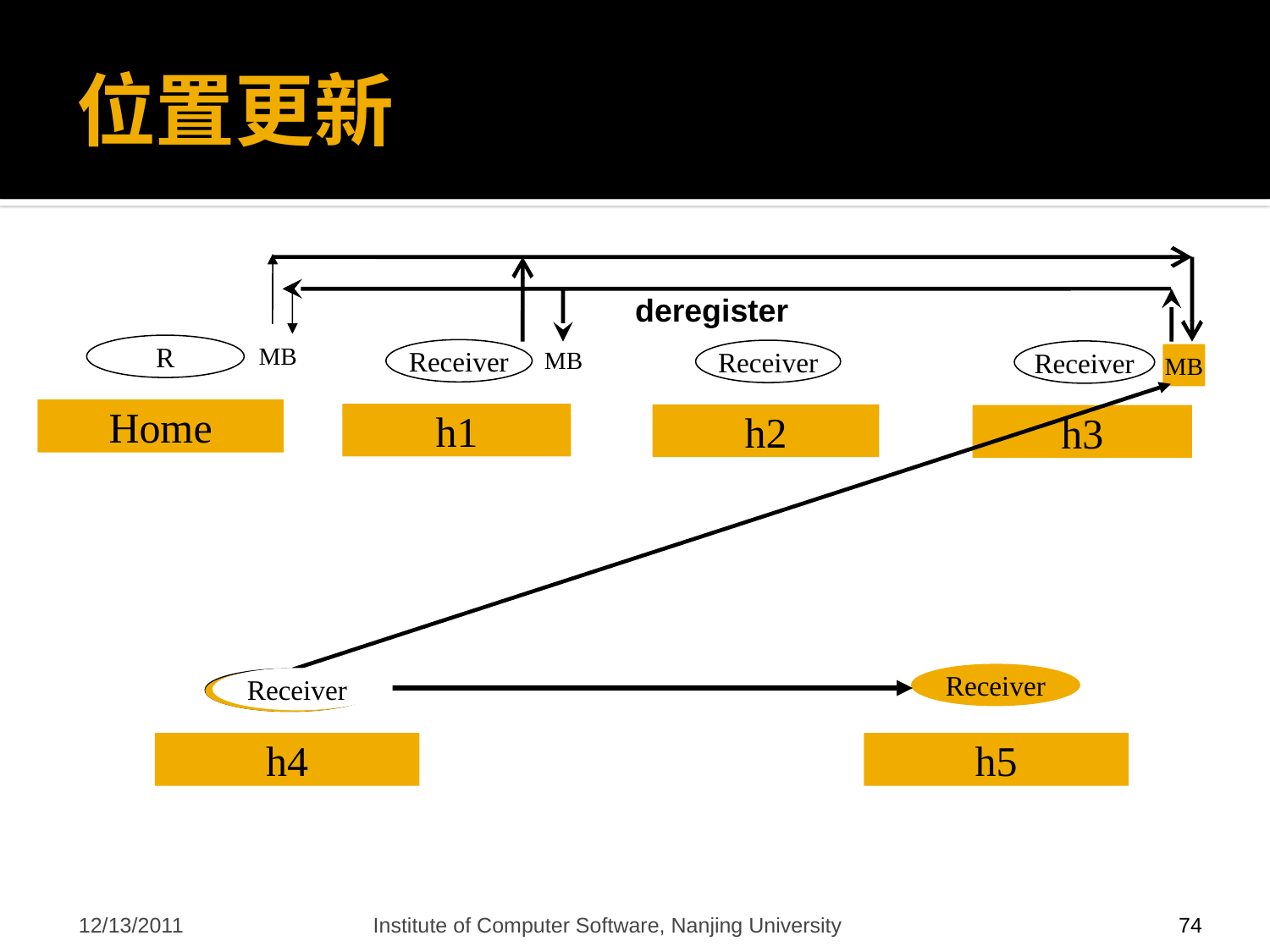

# 位置更新
ACK

deregister
MB
R
Home
MB
Receiver
h1
Receiver
h2
Receiver
h3
MB

Receiver
Receiver

Receiver
Receiver
h4
h5
12/13/2011
Institute of Computer Software, Nanjing University
74